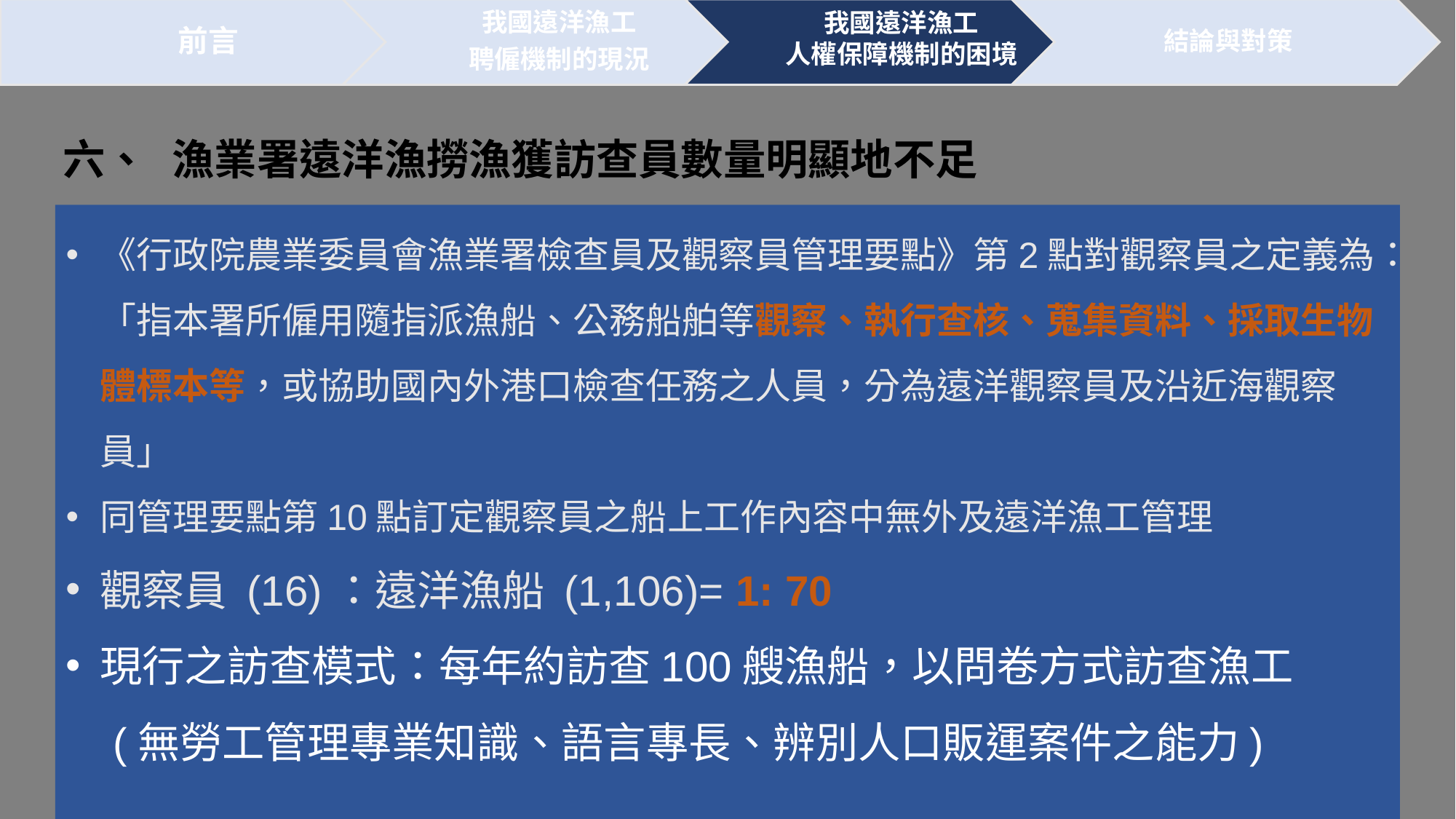

前言
我國遠洋漁工
聘僱機制的現況
我國遠洋漁工
人權保障機制的困境
結論與對策
六、	漁業署遠洋漁撈漁獲訪查員數量明顯地不足
《行政院農業委員會漁業署檢查員及觀察員管理要點》第2點對觀察員之定義為：「指本署所僱用隨指派漁船、公務船舶等觀察、執行查核、蒐集資料、採取生物體標本等，或協助國內外港口檢查任務之人員，分為遠洋觀察員及沿近海觀察員」
同管理要點第10點訂定觀察員之船上工作內容中無外及遠洋漁工管理
觀察員 (16)：遠洋漁船 (1,106)= 1: 70
現行之訪查模式：每年約訪查100艘漁船，以問卷方式訪查漁工
    (無勞工管理專業知識、語言專長、辨別人口販運案件之能力)